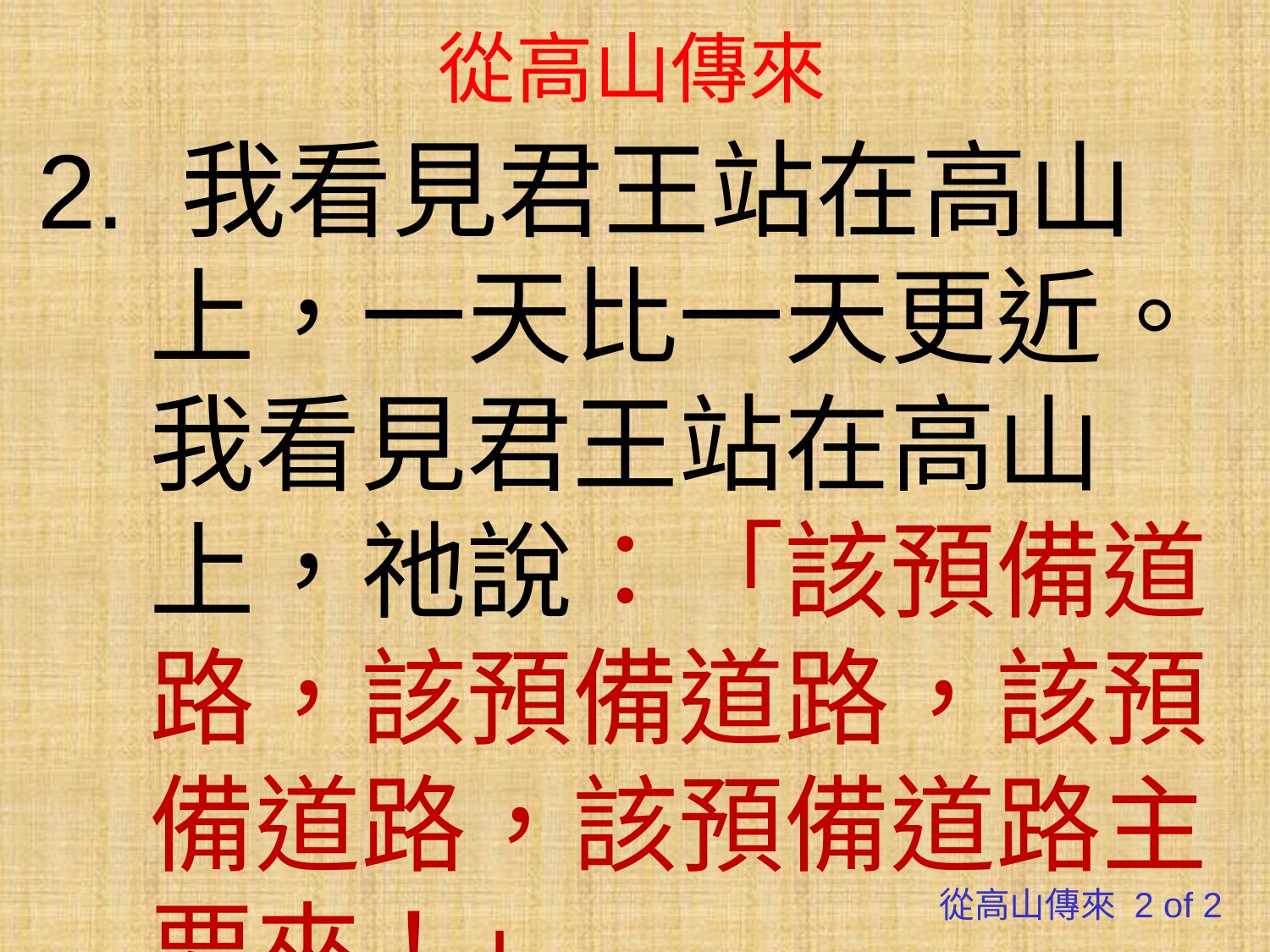

# 從高山傳來
2. 我看見君王站在高山上，一天比一天更近。我看見君王站在高山上，祂說：「該預備道路，該預備道路，該預備道路，該預備道路主要來！」
從高山傳來 2 of 2